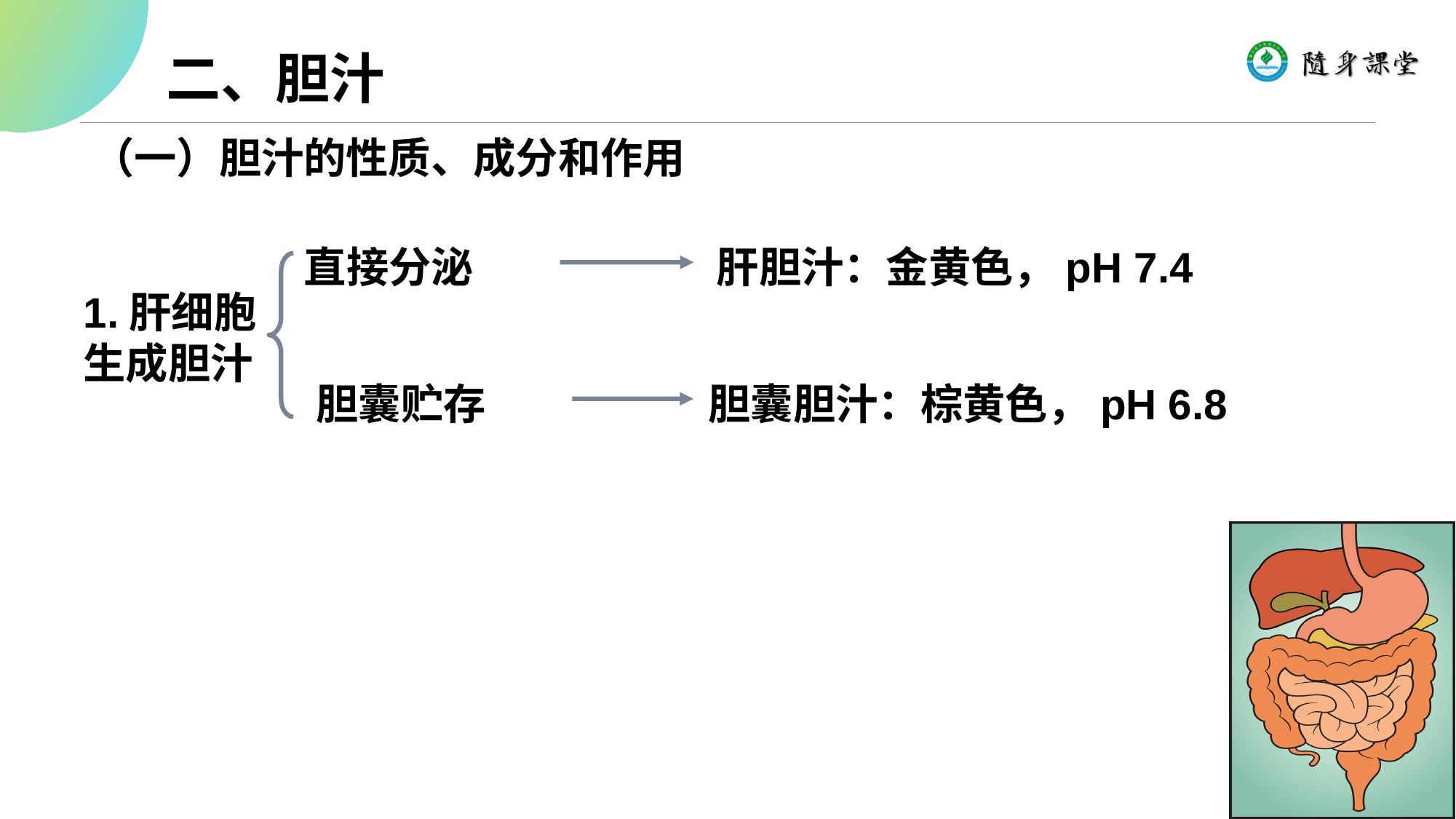

二、胆汁
（一）胆汁的性质、成分和作用

直接分泌
肝胆汁：金黄色，pH 7.4

1.肝细胞
生成胆汁
胆囊贮存
胆囊胆汁：棕黄色，pH 6.8